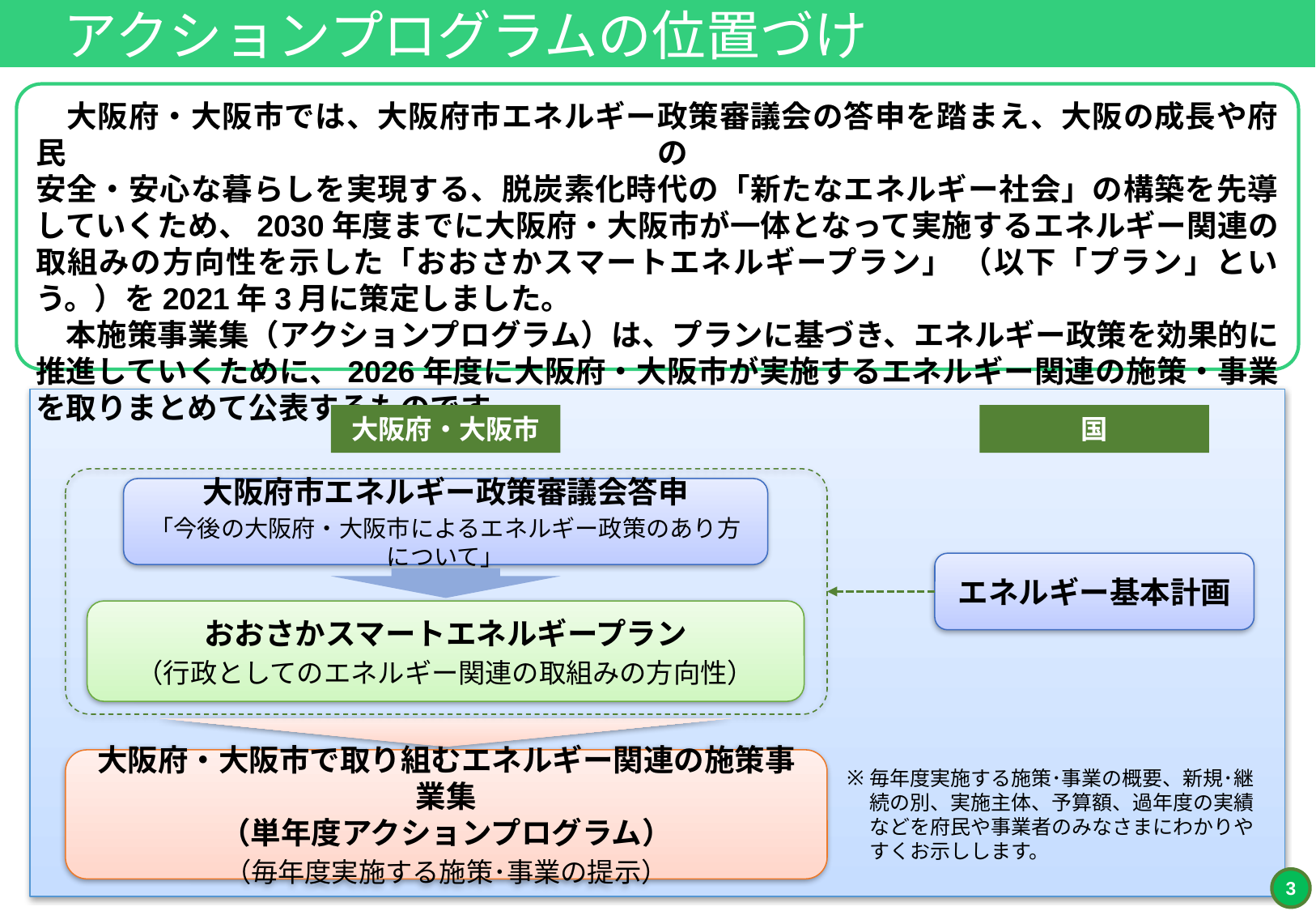

アクションプログラムの位置づけ
　大阪府・大阪市では、大阪府市エネルギー政策審議会の答申を踏まえ、大阪の成長や府民の
安全・安心な暮らしを実現する、脱炭素化時代の「新たなエネルギー社会」の構築を先導していくため、2030年度までに大阪府・大阪市が一体となって実施するエネルギー関連の取組みの方向性を示した「おおさかスマートエネルギープラン」 （以下「プラン」という。）を2021年3月に策定しました。
　本施策事業集（アクションプログラム）は、プランに基づき、エネルギー政策を効果的に推進していくために、2026年度に大阪府・大阪市が実施するエネルギー関連の施策・事業を取りまとめて公表するものです。

大阪府・大阪市
国

大阪府市エネルギー政策審議会答申
「今後の大阪府・大阪市によるエネルギー政策のあり方について」
エネルギー基本計画

おおさかスマートエネルギープラン
（行政としてのエネルギー関連の取組みの方向性）

毎年度実施する施策･事業の概要、新規･継続の別、実施主体、予算額、過年度の実績などを府民や事業者のみなさまにわかりやすくお示しします。
大阪府・大阪市で取り組むエネルギー関連の施策事業集
（単年度アクションプログラム）
（毎年度実施する施策･事業の提示）
3